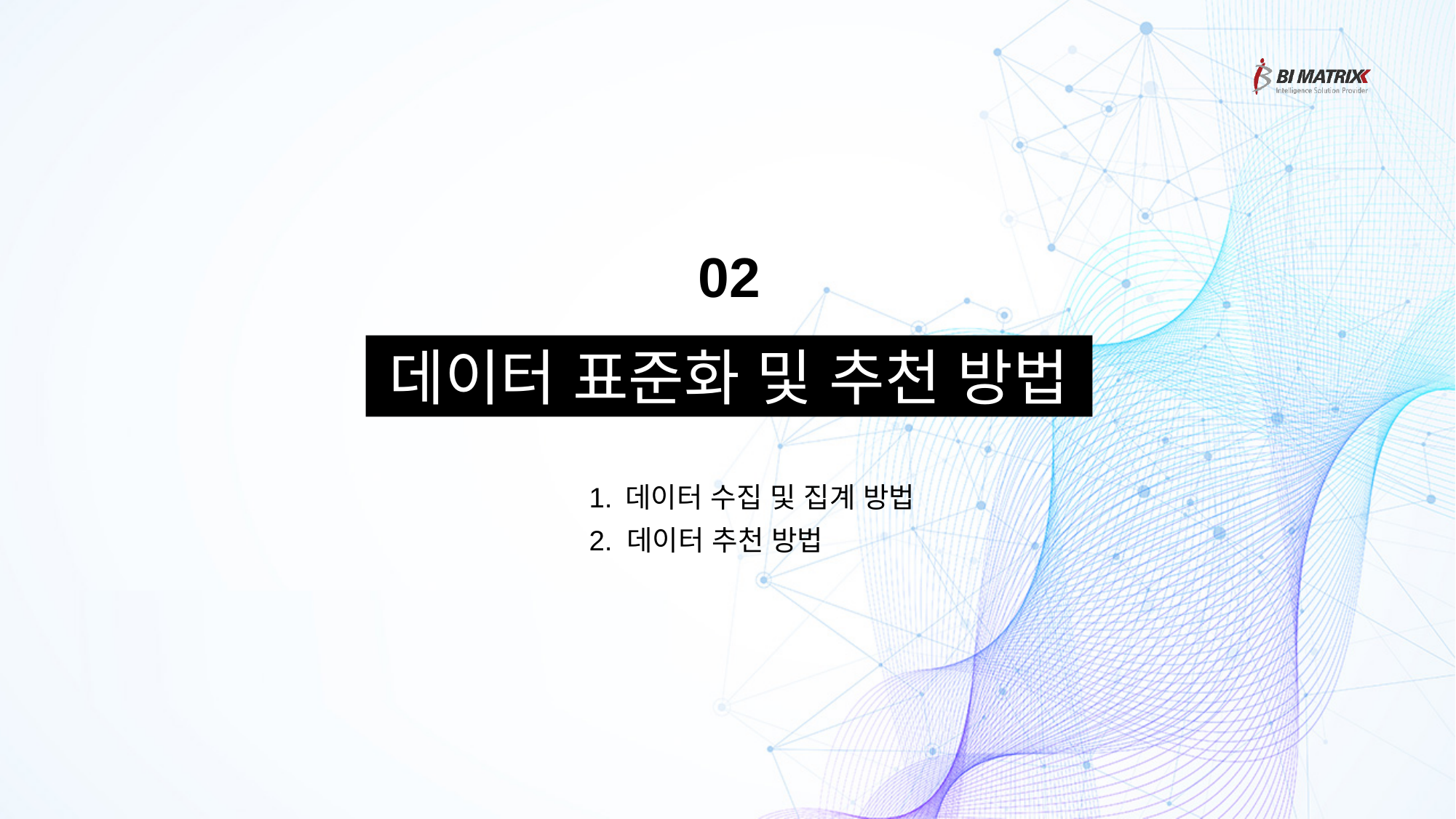

02
데이터 표준화 및 추천 방법
 데이터 수집 및 집계 방법
 데이터 추천 방법